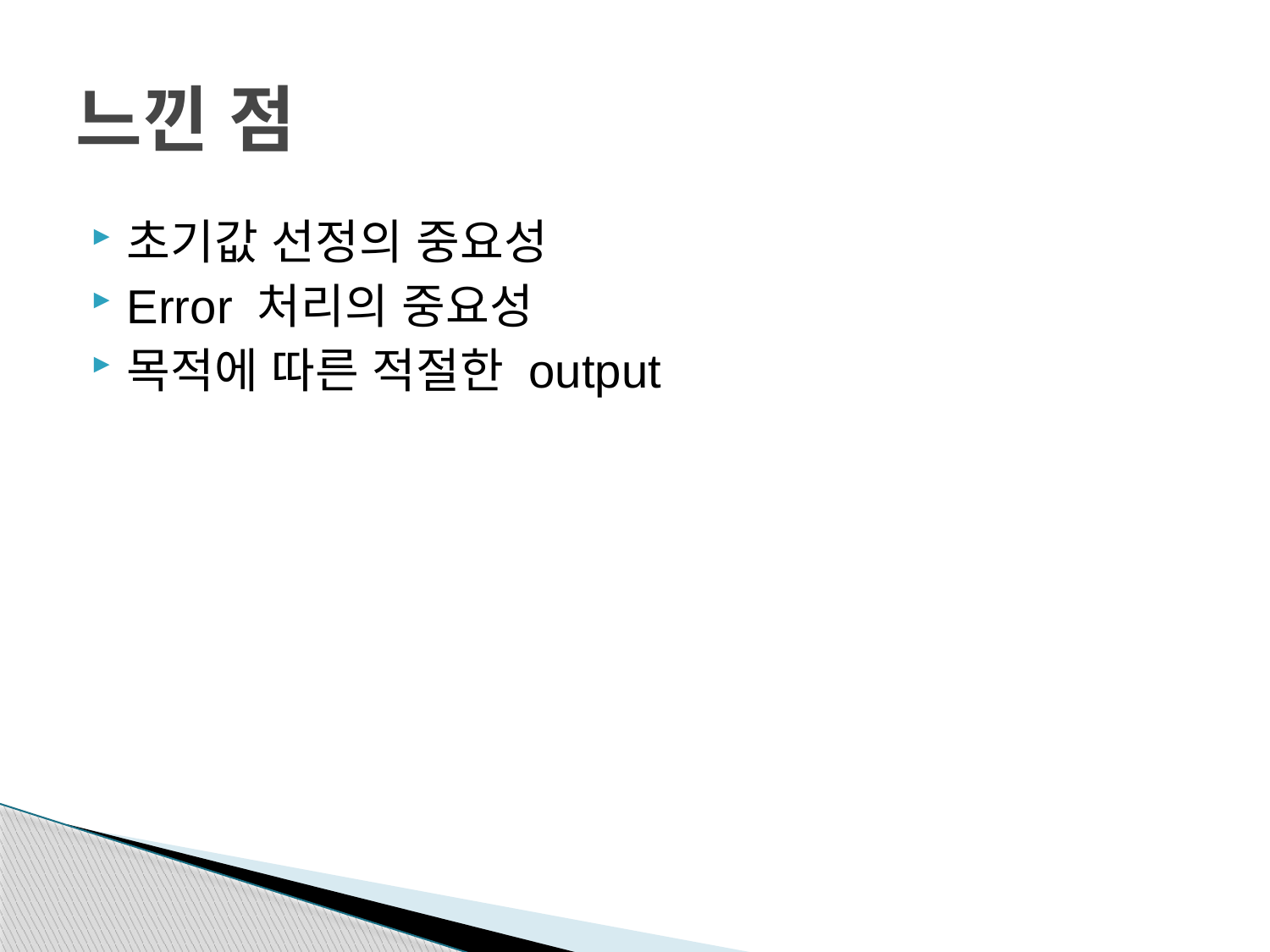

# 느낀 점
초기값 선정의 중요성
Error 처리의 중요성
목적에 따른 적절한 output